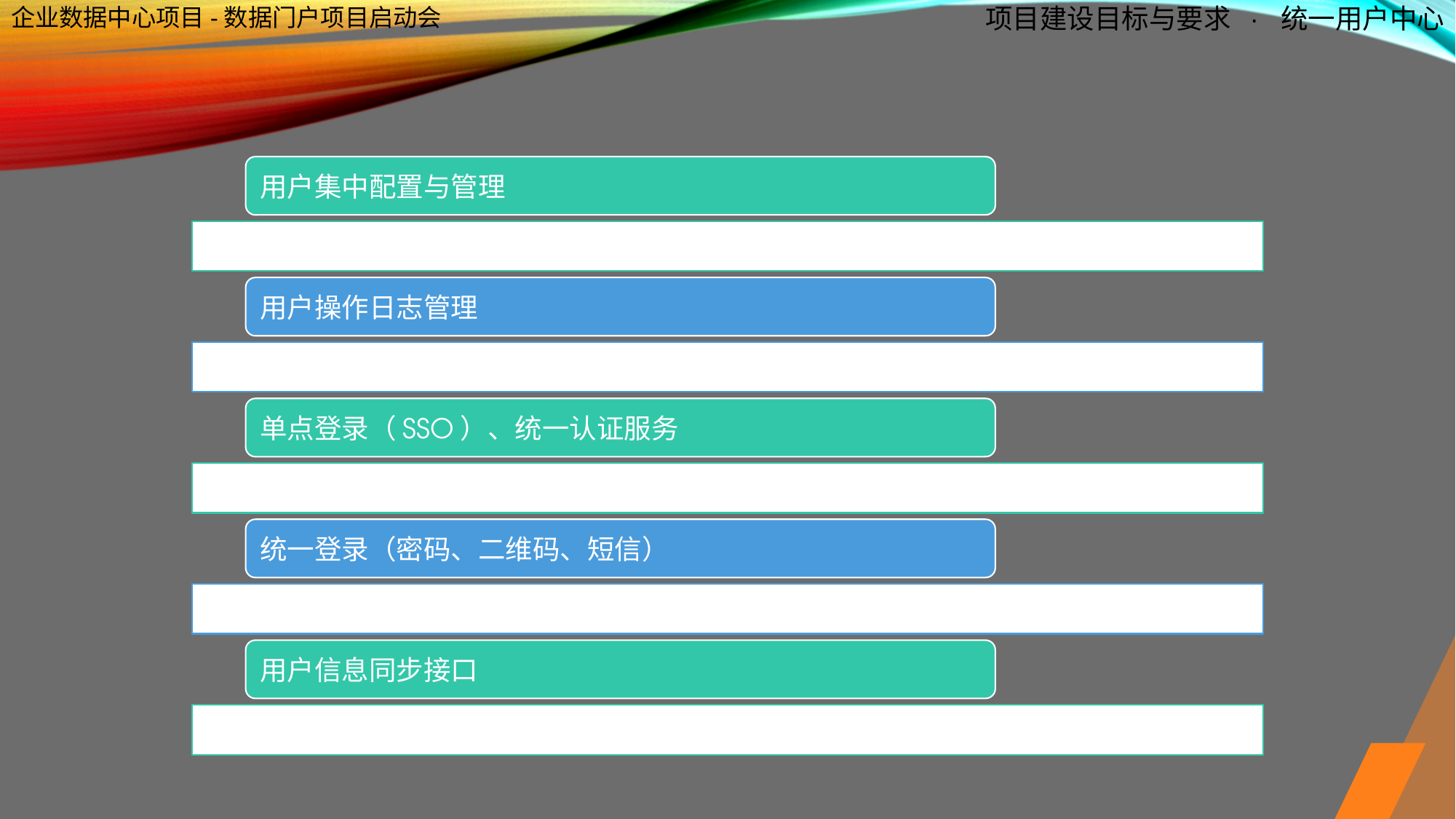

企业数据中心项目-数据门户项目启动会
项目建设目标与要求  ·  统一用户中心
用户集中配置与管理
用户操作日志管理
单点登录（SSO）、统一认证服务
用户信息同步接口
统一登录（密码、二维码、短信）